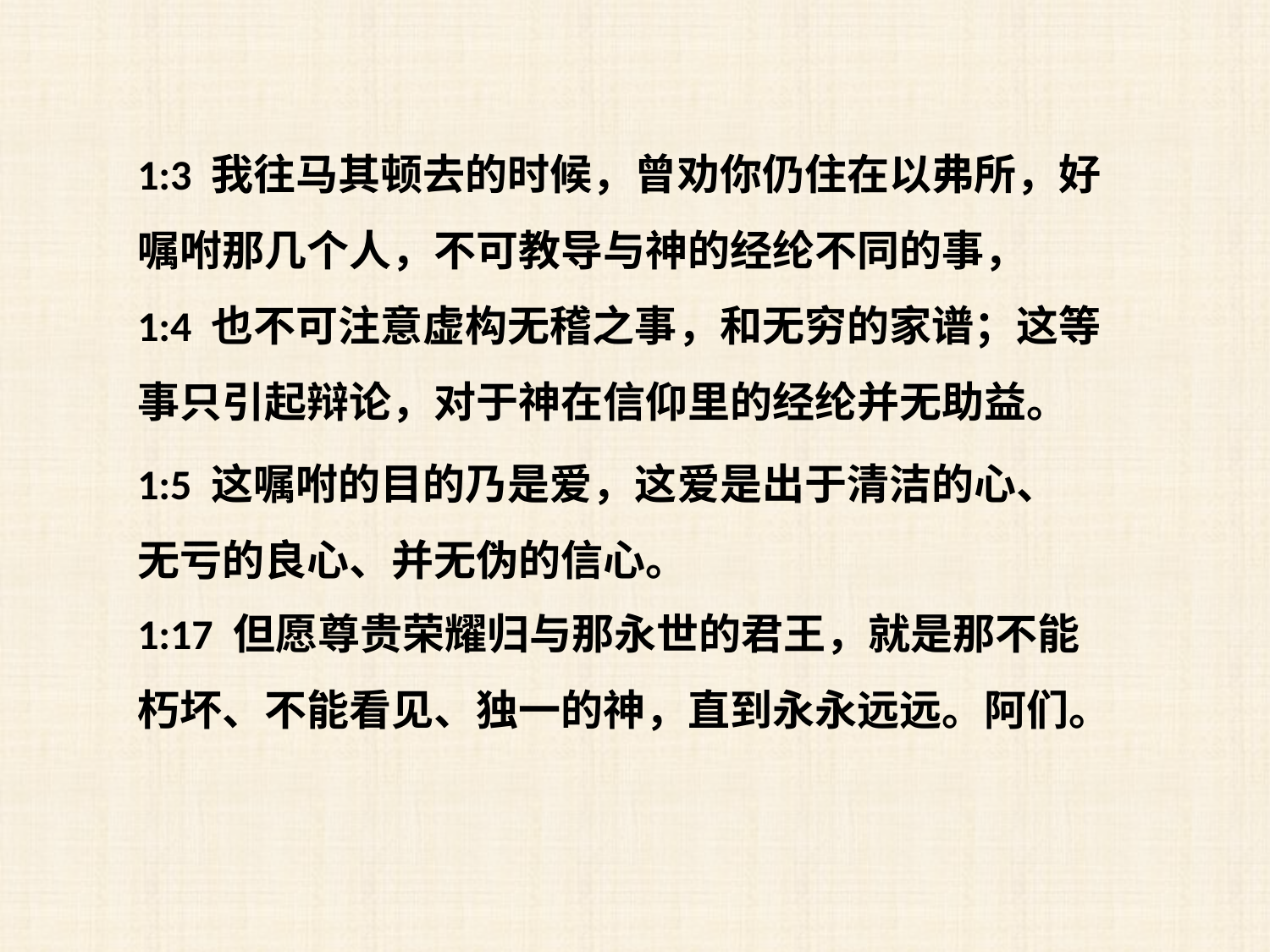

1:3 我往马其顿去的时候，曾劝你仍住在以弗所，好嘱咐那几个人，不可教导与神的经纶不同的事，
1:4 也不可注意虚构无稽之事，和无穷的家谱；这等事只引起辩论，对于神在信仰里的经纶并无助益。
1:5 这嘱咐的目的乃是爱，这爱是出于清洁的心、无亏的良心、并无伪的信心。
1:17 但愿尊贵荣耀归与那永世的君王，就是那不能朽坏、不能看见、独一的神，直到永永远远。阿们。